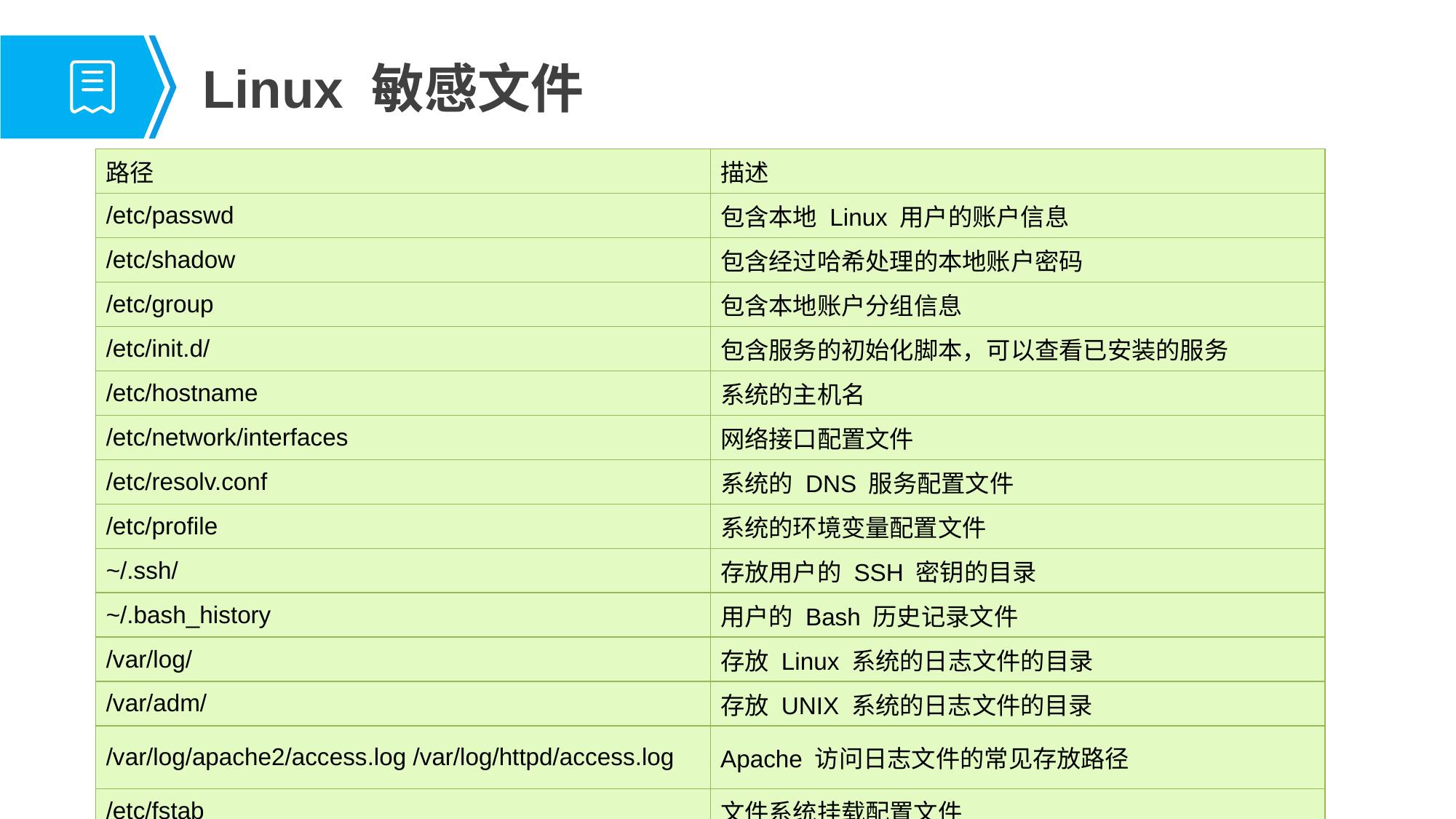

# Linux 敏感文件

| 路径 | 描述 |
| --- | --- |
| /etc/passwd | 包含本地 Linux 用户的账户信息 |
| /etc/shadow | 包含经过哈希处理的本地账户密码 |
| /etc/group | 包含本地账户分组信息 |
| /etc/init.d/ | 包含服务的初始化脚本，可以查看已安装的服务 |
| /etc/hostname | 系统的主机名 |
| /etc/network/interfaces | 网络接口配置文件 |
| /etc/resolv.conf | 系统的 DNS 服务配置文件 |
| /etc/profile | 系统的环境变量配置文件 |
| ~/.ssh/ | 存放用户的 SSH 密钥的目录 |
| ~/.bash\_history | 用户的 Bash 历史记录文件 |
| /var/log/ | 存放 Linux 系统的日志文件的目录 |
| /var/adm/ | 存放 UNIX 系统的日志文件的目录 |
| /var/log/apache2/access.log /var/log/httpd/access.log | Apache 访问日志文件的常见存放路径 |
| /etc/fstab | 文件系统挂载配置文件 |